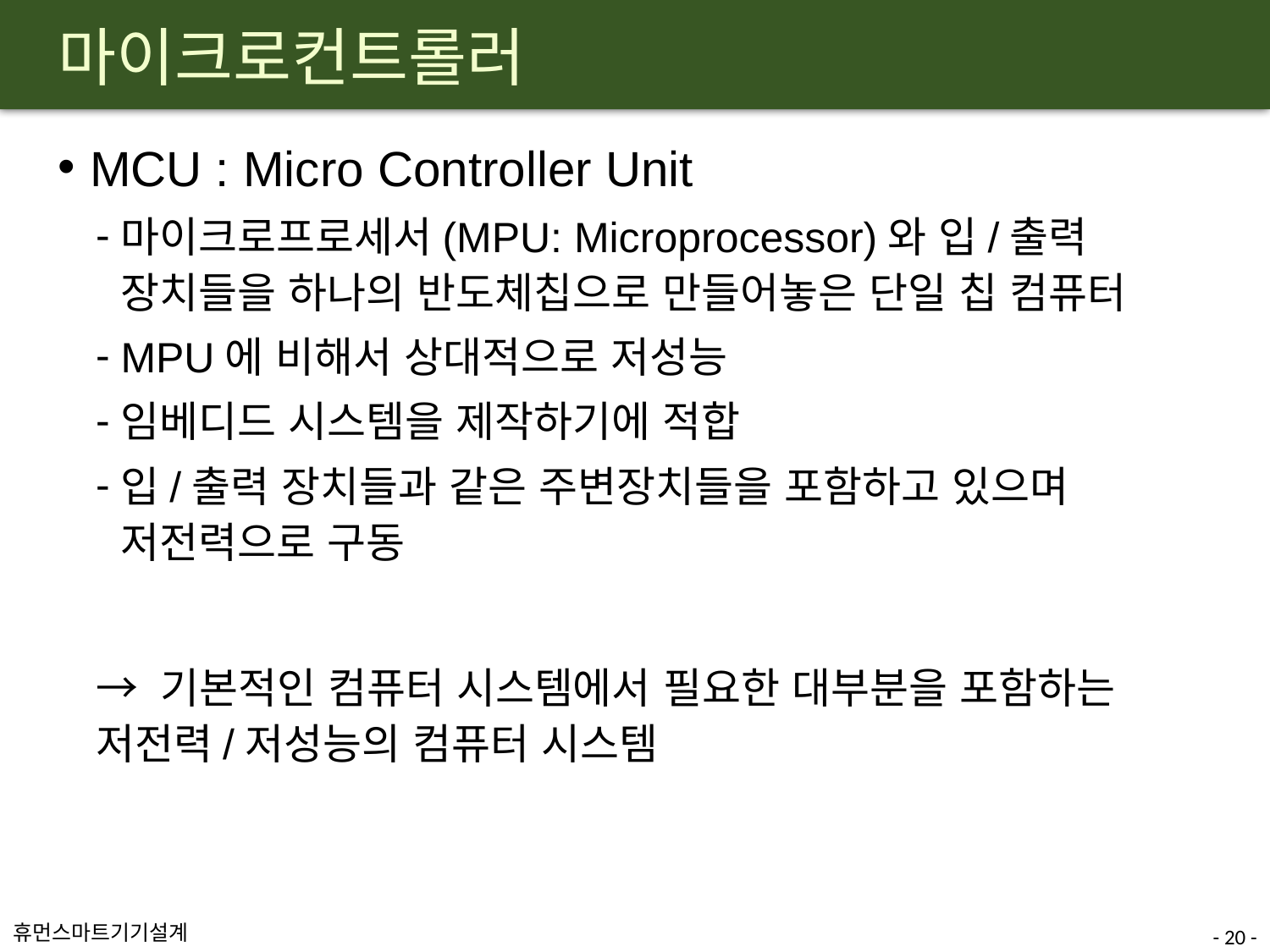

# 마이크로컨트롤러
MCU : Micro Controller Unit
마이크로프로세서(MPU: Microprocessor)와 입/출력 장치들을 하나의 반도체칩으로 만들어놓은 단일 칩 컴퓨터
MPU에 비해서 상대적으로 저성능
임베디드 시스템을 제작하기에 적합
입/출력 장치들과 같은 주변장치들을 포함하고 있으며 저전력으로 구동

→ 기본적인 컴퓨터 시스템에서 필요한 대부분을 포함하는 저전력/저성능의 컴퓨터 시스템
- 20 -